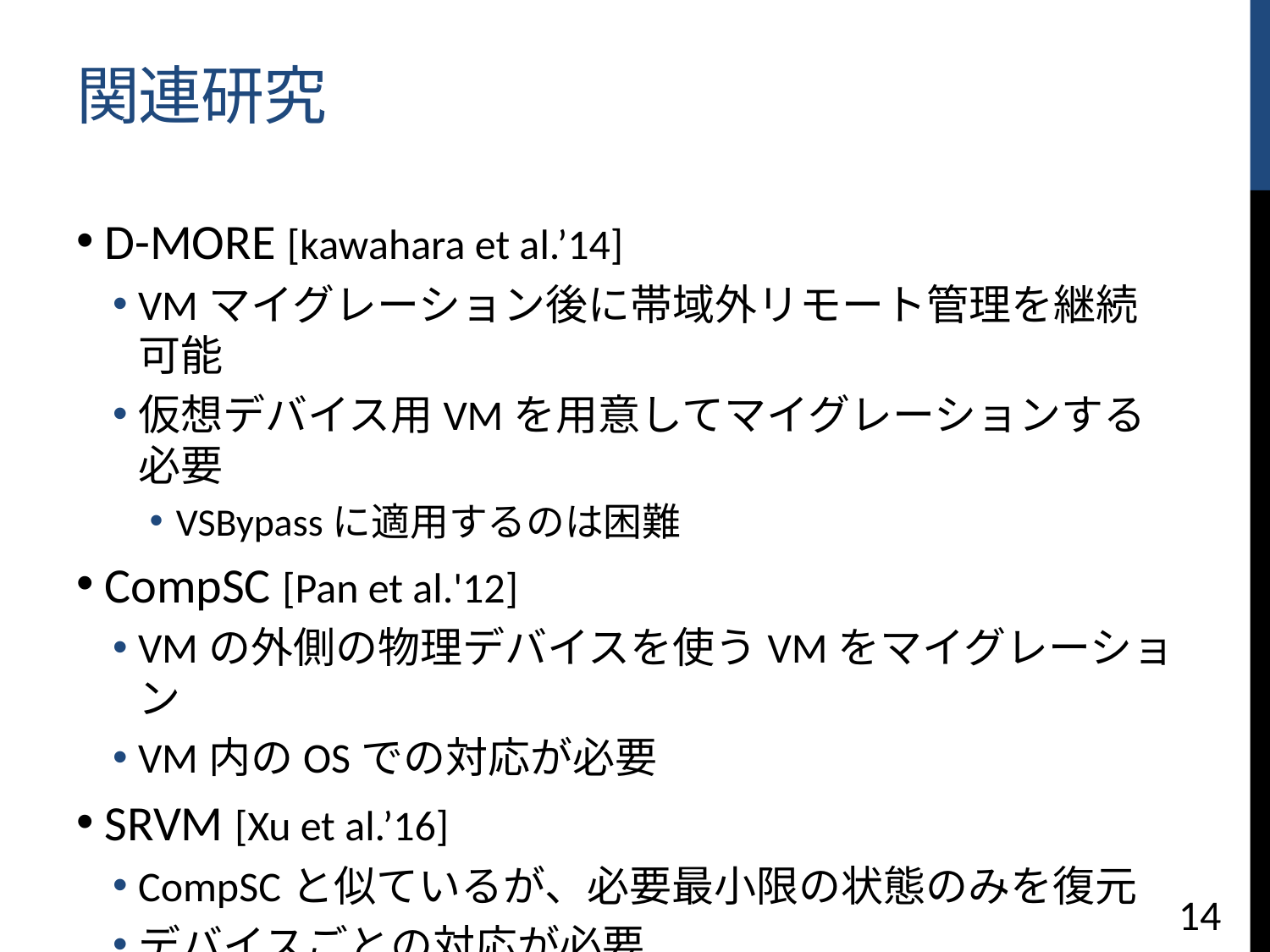

# 関連研究
D-MORE [kawahara et al.’14]
VMマイグレーション後に帯域外リモート管理を継続可能
仮想デバイス用VMを用意してマイグレーションする必要
VSBypassに適用するのは困難
CompSC [Pan et al.'12]
VMの外側の物理デバイスを使うVMをマイグレーション
VM内のOSでの対応が必要
SRVM [Xu et al.’16]
CompSCと似ているが、必要最小限の状態のみを復元
デバイスごとの対応が必要

14